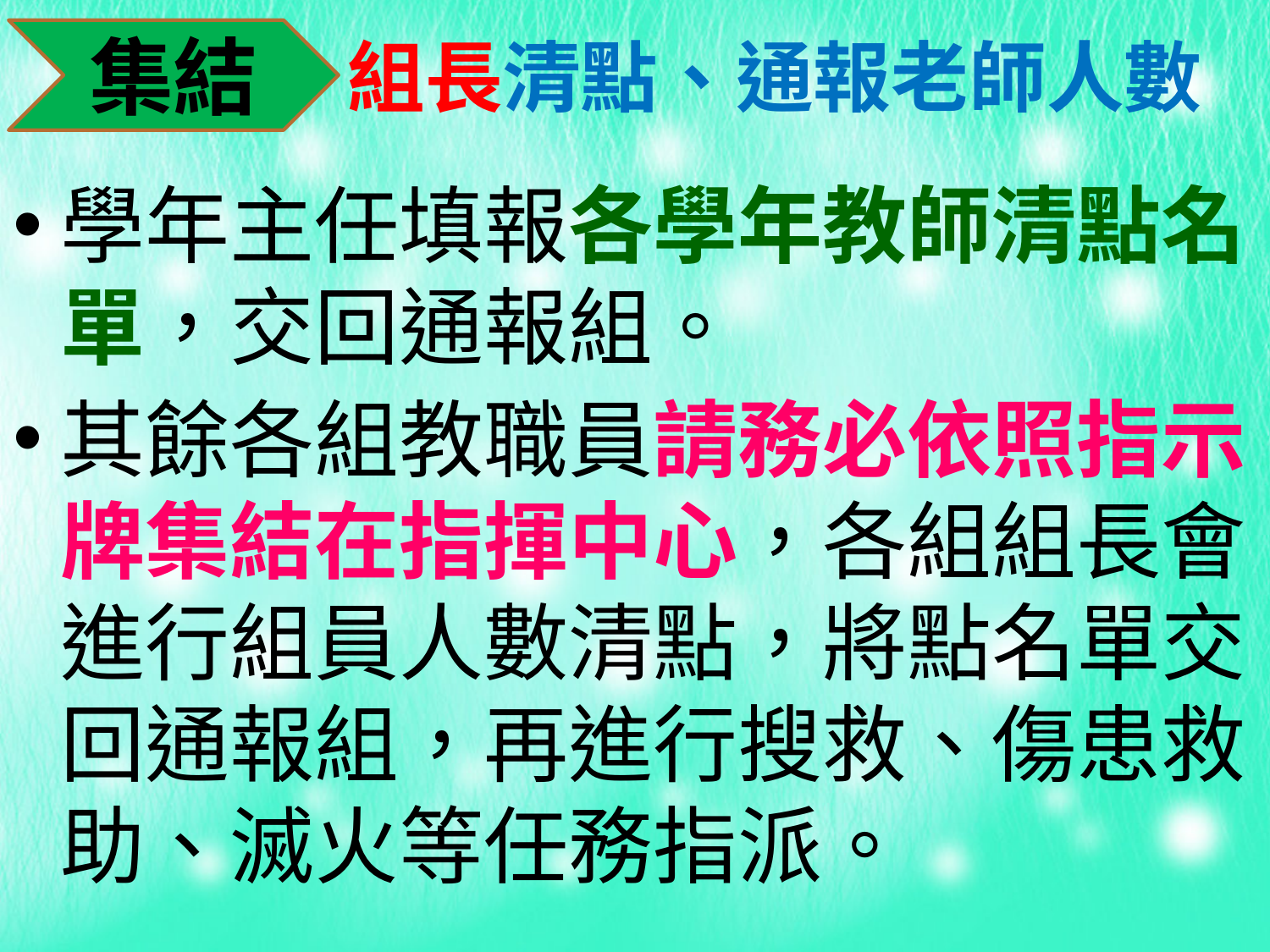

組長清點、通報老師人數
#
集結
學年主任填報各學年教師清點名單，交回通報組。
其餘各組教職員請務必依照指示牌集結在指揮中心，各組組長會進行組員人數清點，將點名單交回通報組，再進行搜救、傷患救助、滅火等任務指派。